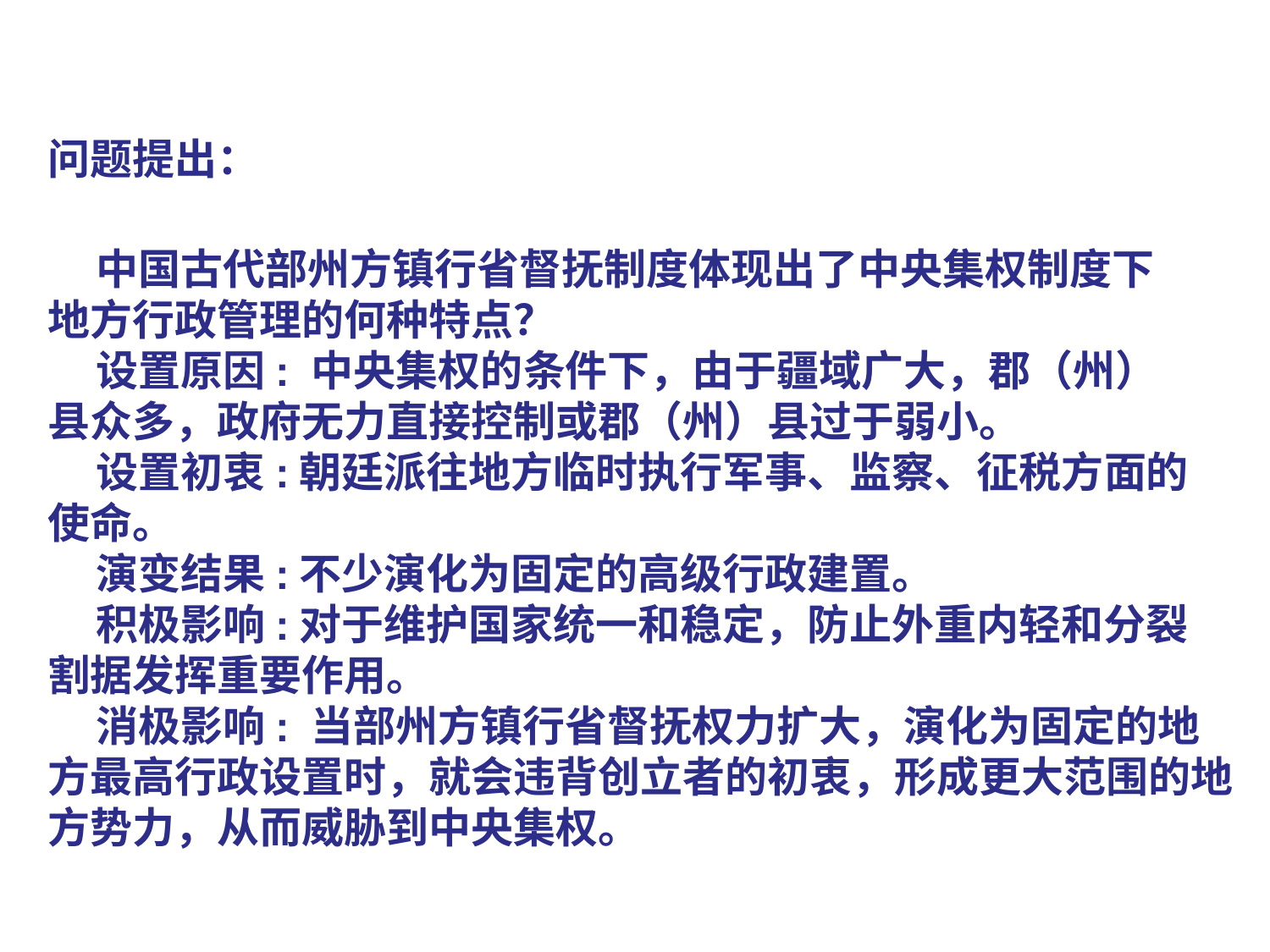

问题提出：

    中国古代部州方镇行省督抚制度体现出了中央集权制度下
地方行政管理的何种特点？
    设置原因: 中央集权的条件下，由于疆域广大，郡（州）
县众多，政府无力直接控制或郡（州）县过于弱小。
    设置初衷:朝廷派往地方临时执行军事、监察、征税方面的
使命。
    演变结果:不少演化为固定的高级行政建置。
    积极影响:对于维护国家统一和稳定，防止外重内轻和分裂
割据发挥重要作用。
    消极影响: 当部州方镇行省督抚权力扩大，演化为固定的地
方最高行政设置时，就会违背创立者的初衷，形成更大范围的地
方势力，从而威胁到中央集权。